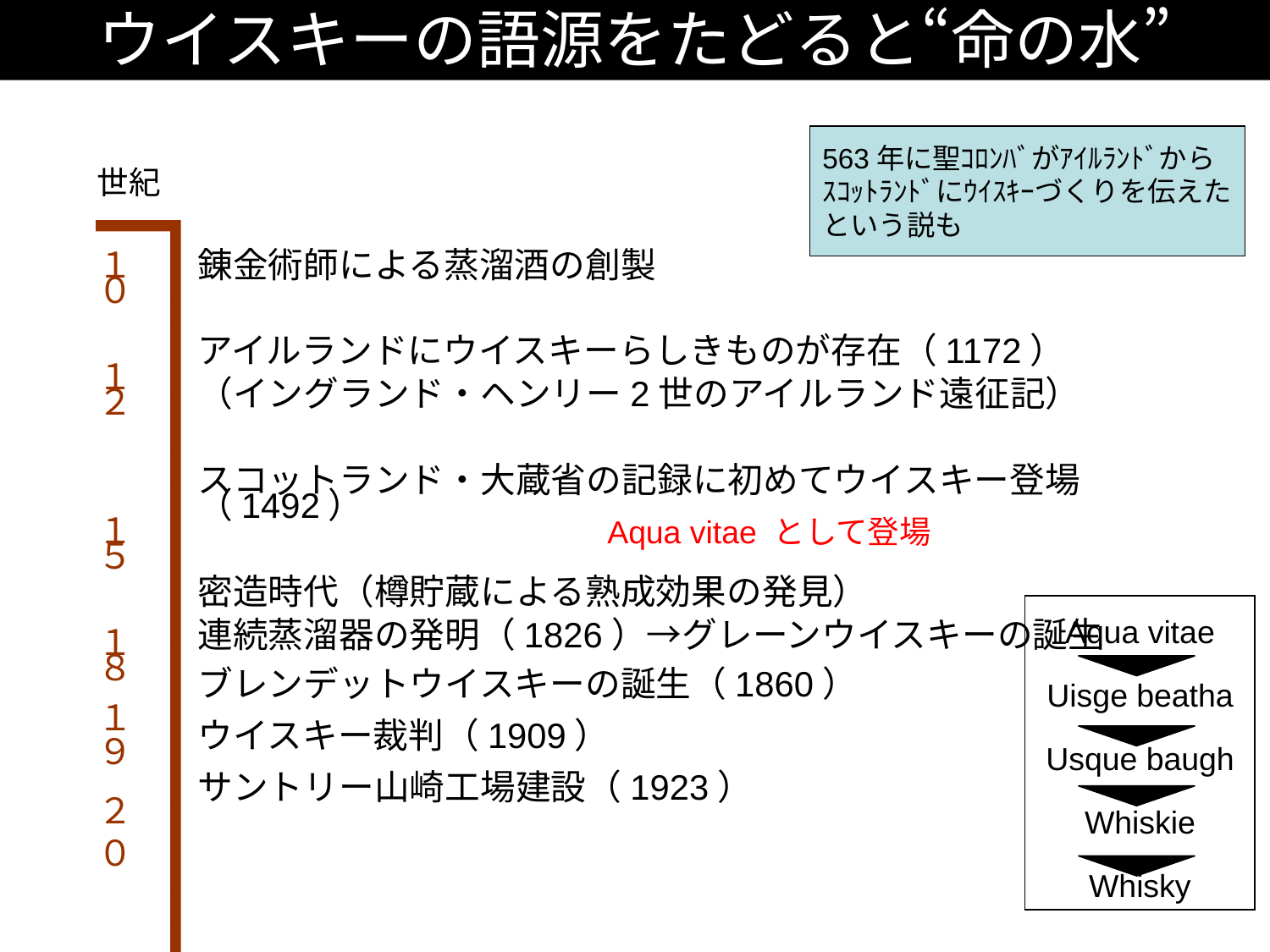

ウイスキーの語源をたどると“命の水”
563年に聖ｺﾛﾝﾊﾞがｱｲﾙﾗﾝﾄﾞから
ｽｺｯﾄﾗﾝﾄﾞにｳｲｽｷｰづくりを伝えた
という説も
世紀
１０

１２

１５

１８
１９
２０

錬金術師による蒸溜酒の創製

アイルランドにウイスキーらしきものが存在（1172）
（イングランド・ヘンリー2世のアイルランド遠征記）

スコットランド・大蔵省の記録に初めてウイスキー登場（1492）

密造時代（樽貯蔵による熟成効果の発見）
連続蒸溜器の発明（1826）→グレーンウイスキーの誕生
ブレンデットウイスキーの誕生（1860）
ウイスキー裁判（1909）
サントリー山崎工場建設（1923）
Aqua vitae として登場
Aqua vitae
Uisge beatha
Usque baugh
Whiskie
Whisky